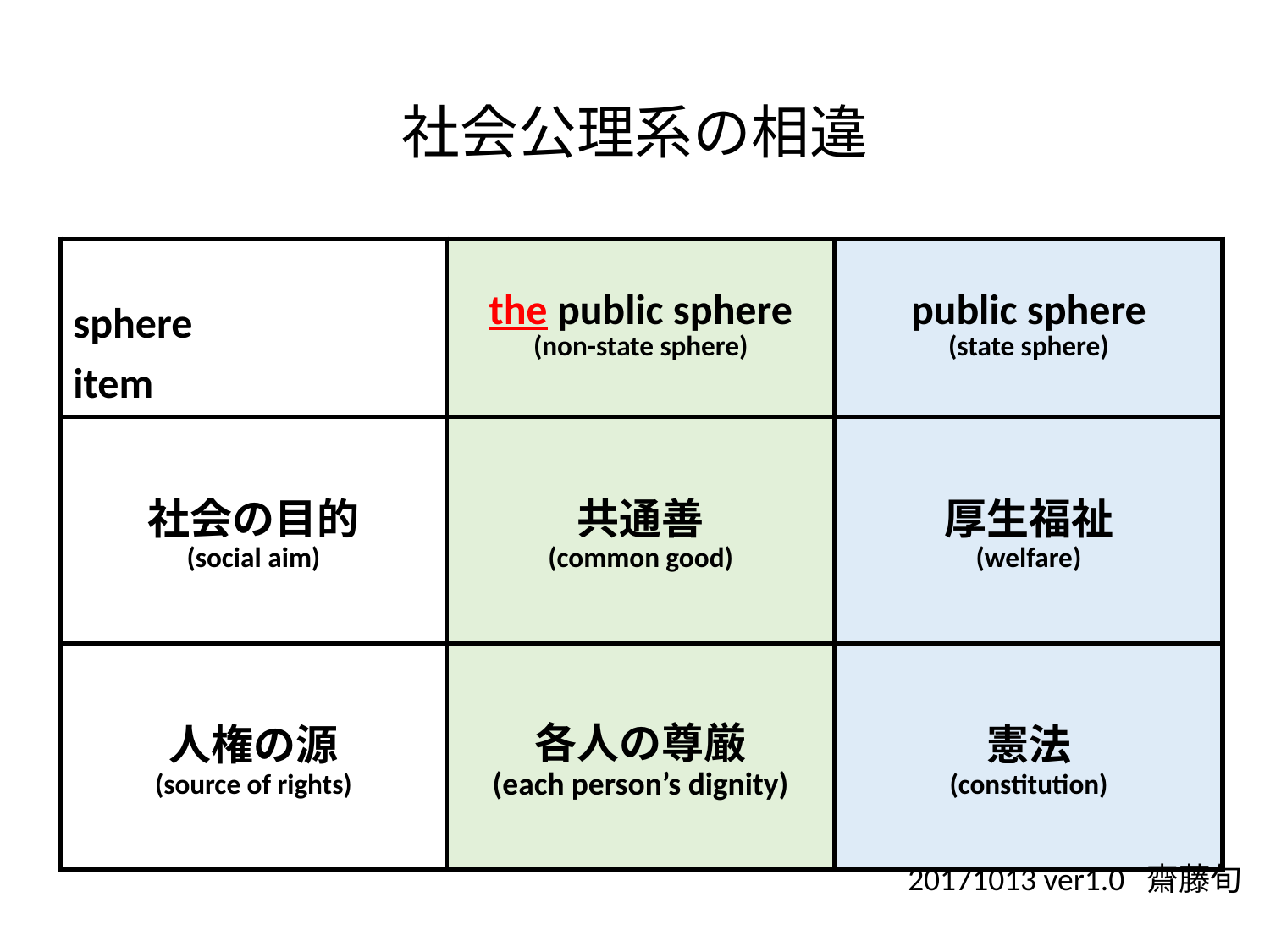

# 社会公理系の相違
| sphere item | the public sphere (non-state sphere) | public sphere (state sphere) |
| --- | --- | --- |
| 社会の目的 (social aim) | 共通善 (common good) | 厚生福祉 (welfare) |
| 人権の源 (source of rights) | 各人の尊厳 (each person’s dignity) | 憲法 (constitution) |
20171013 ver1.0  齋藤旬